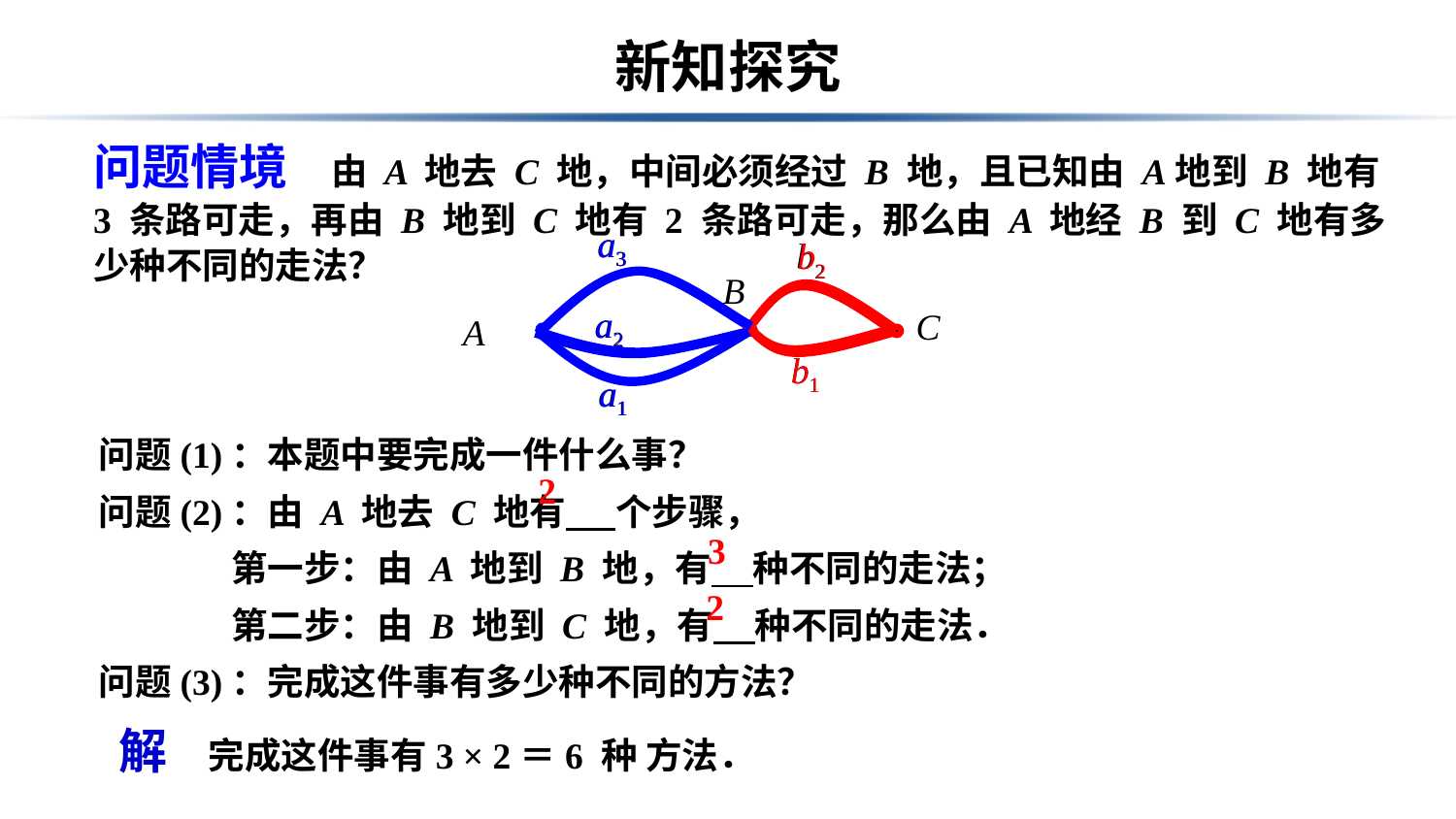

# 新知探究
问题情境    由 A 地去 C 地，中间必须经过 B 地，且已知由 A地到 B 地有 3 条路可走，再由 B 地到 C 地有 2 条路可走，那么由 A 地经 B 到 C 地有多少种不同的走法？
a3
b2
B

a2
  C
A

b1
a1

a3

a2

a1
b2

b1

问题(1)：本题中要完成一件什么事？
问题(2)：由 A 地去 C 地有      个步骤，
               第一步：由 A 地到 B 地，有     种不同的走法；
               第二步：由 B 地到 C 地，有     种不同的走法．
问题(3)：完成这件事有多少种不同的方法？
2
3
2
 解     完成这件事有3 × 2＝6 种 方法．